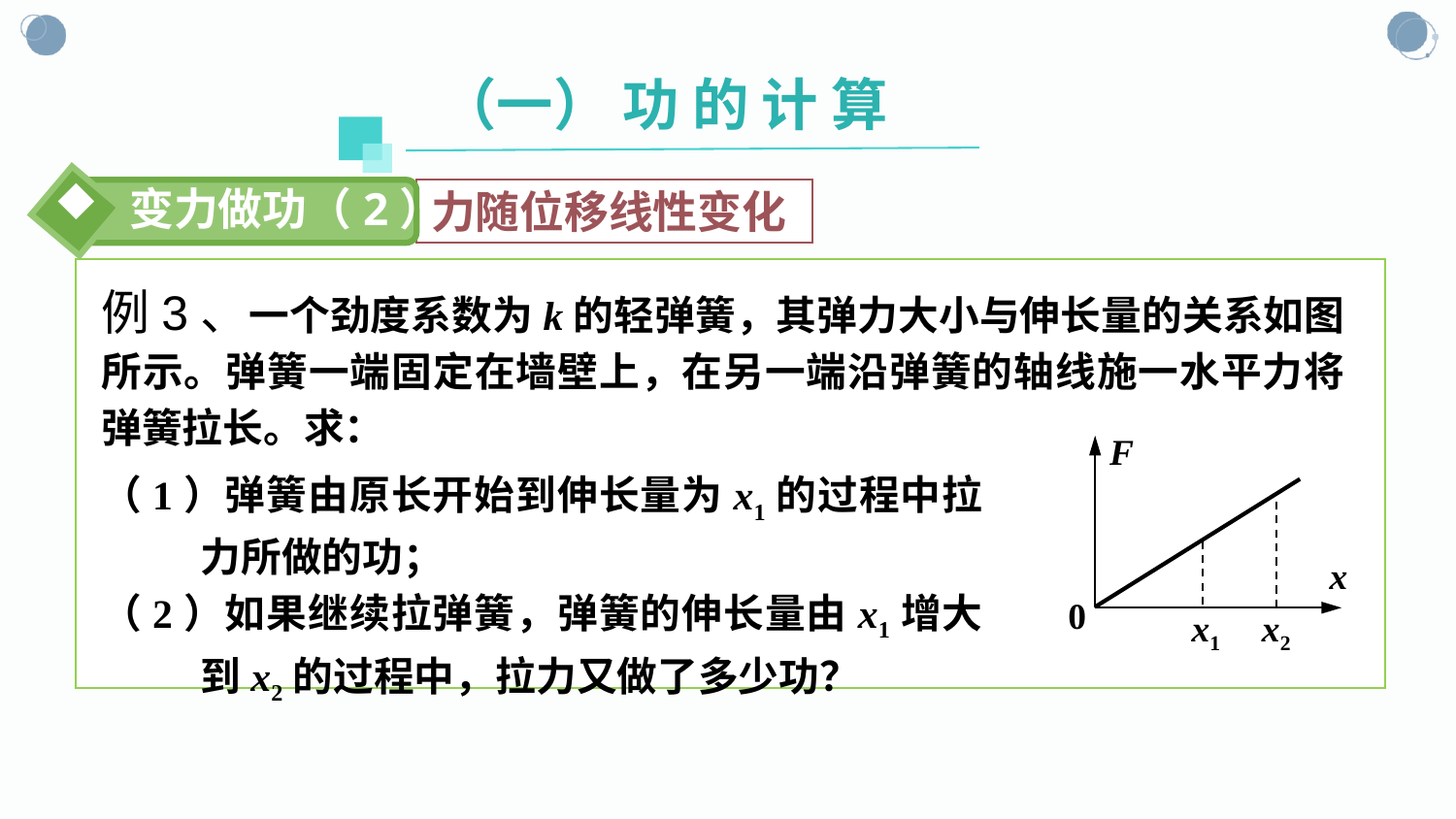

（一） 功 的 计 算

 变力做功（2）

力随位移线性变化

例3、一个劲度系数为k的轻弹簧，其弹力大小与伸长量的关系如图所示。弹簧一端固定在墙壁上，在另一端沿弹簧的轴线施一水平力将弹簧拉长。求：
F
x
0
x1
x2
（1）弹簧由原长开始到伸长量为x1的过程中拉力所做的功；
（2）如果继续拉弹簧，弹簧的伸长量由x1增大到x2的过程中，拉力又做了多少功？